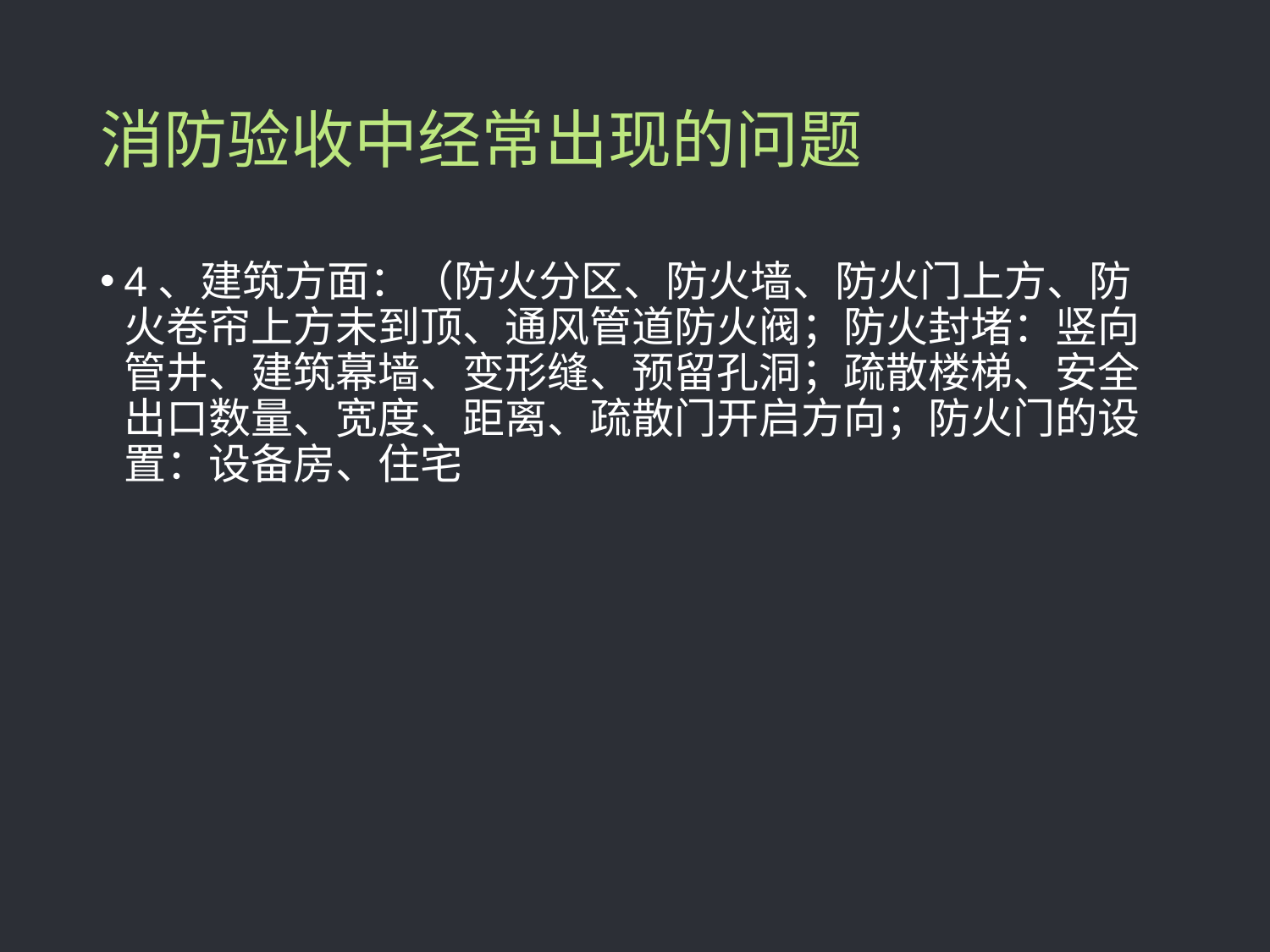

# 消防验收中经常出现的问题
4、建筑方面：（防火分区、防火墙、防火门上方、防火卷帘上方未到顶、通风管道防火阀；防火封堵：竖向管井、建筑幕墙、变形缝、预留孔洞；疏散楼梯、安全出口数量、宽度、距离、疏散门开启方向；防火门的设置：设备房、住宅
17